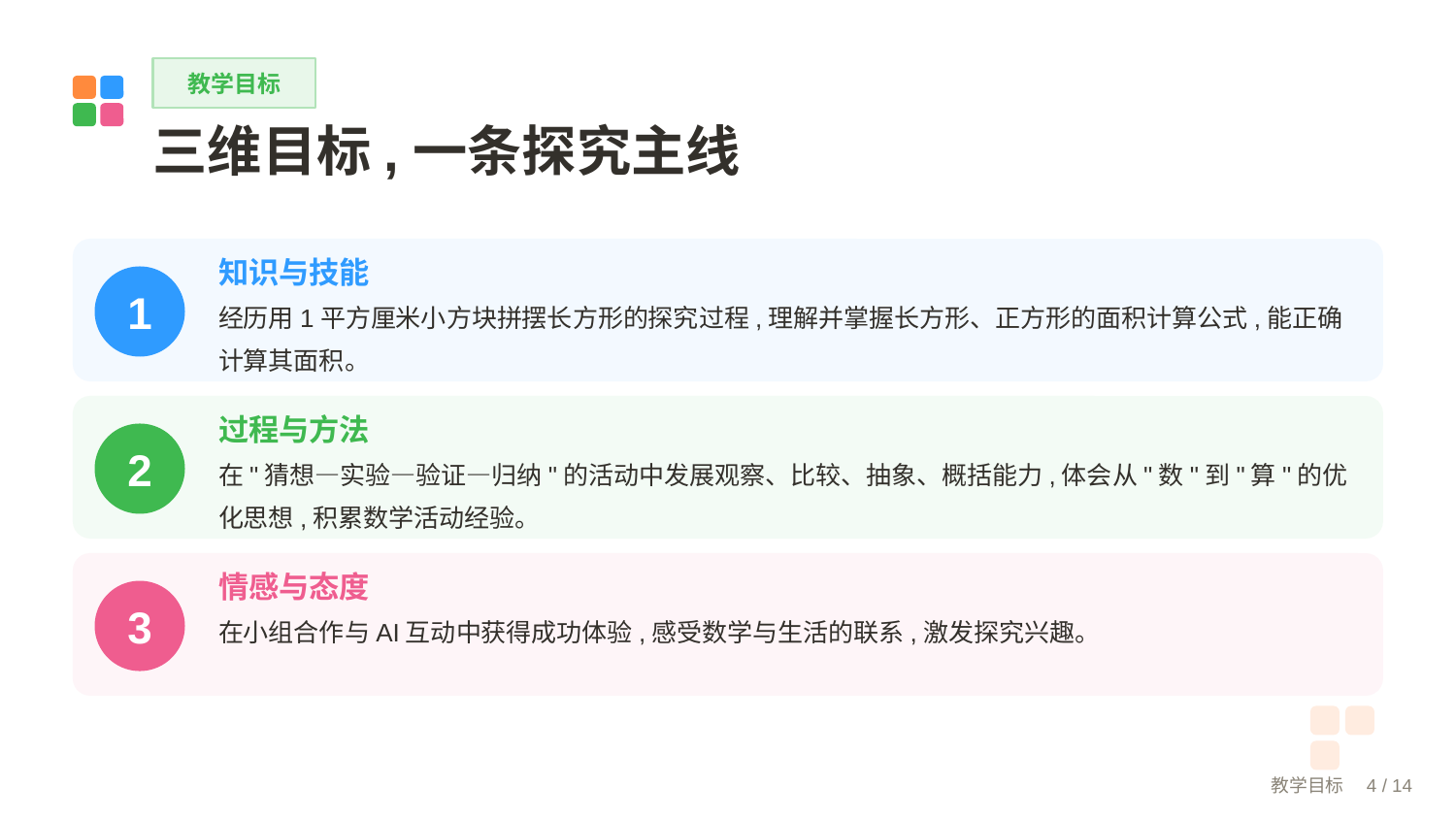

教学目标

三维目标,一条探究主线

知识与技能
经历用1平方厘米小方块拼摆长方形的探究过程,理解并掌握长方形、正方形的面积计算公式,能正确计算其面积。

1

过程与方法
在"猜想—实验—验证—归纳"的活动中发展观察、比较、抽象、概括能力,体会从"数"到"算"的优化思想,积累数学活动经验。

2

情感与态度
在小组合作与AI互动中获得成功体验,感受数学与生活的联系,激发探究兴趣。

3

教学目标　4 / 14